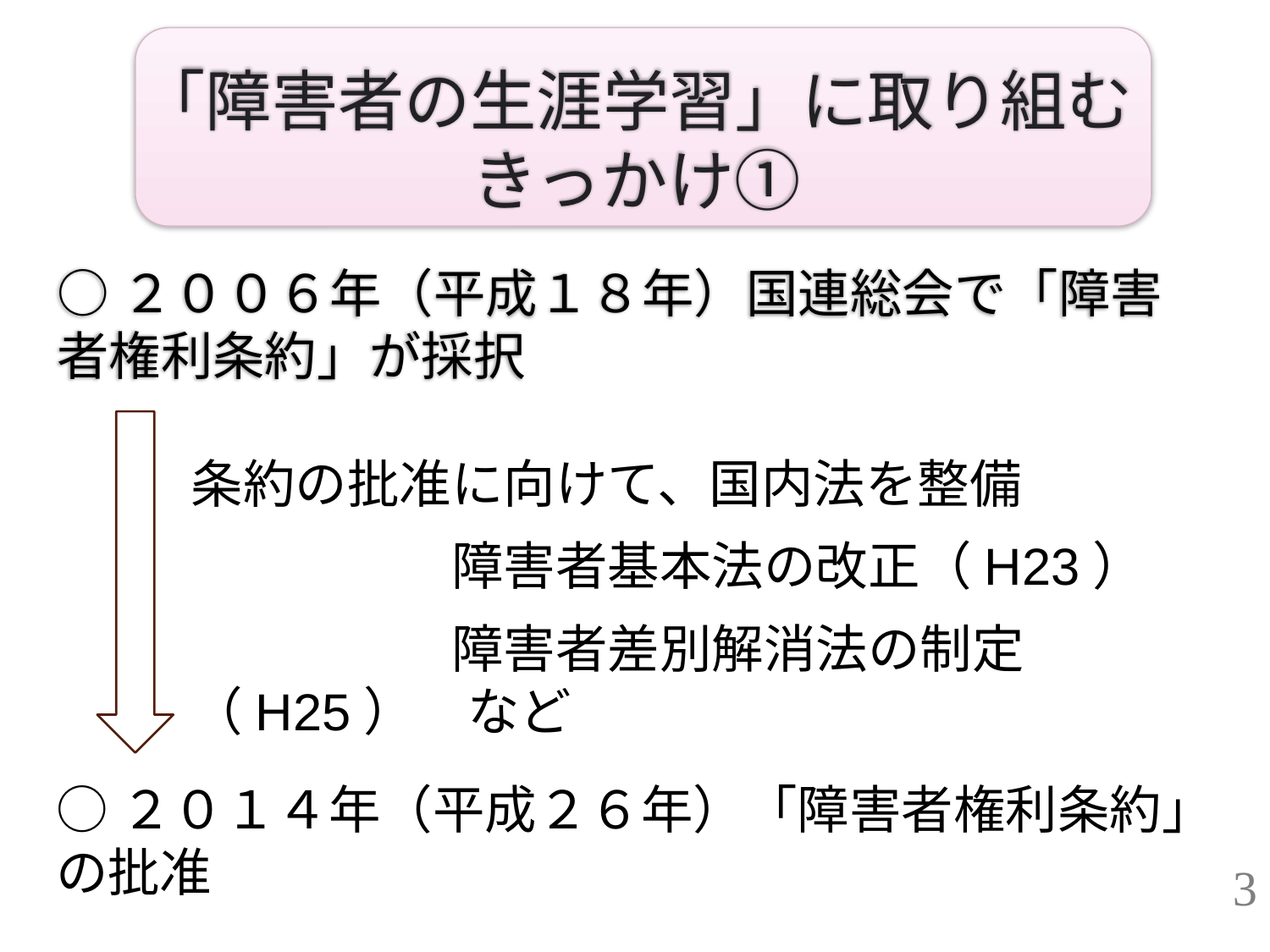

# 「障害者の生涯学習」に取り組む きっかけ①
○２００６年（平成１８年）国連総会で「障害者権利条約」が採択

条約の批准に向けて、国内法を整備
　　　　　障害者基本法の改正（H23）
　　　　　障害者差別解消法の制定（H25）　など
○２０１４年（平成２６年）「障害者権利条約」の批准
3